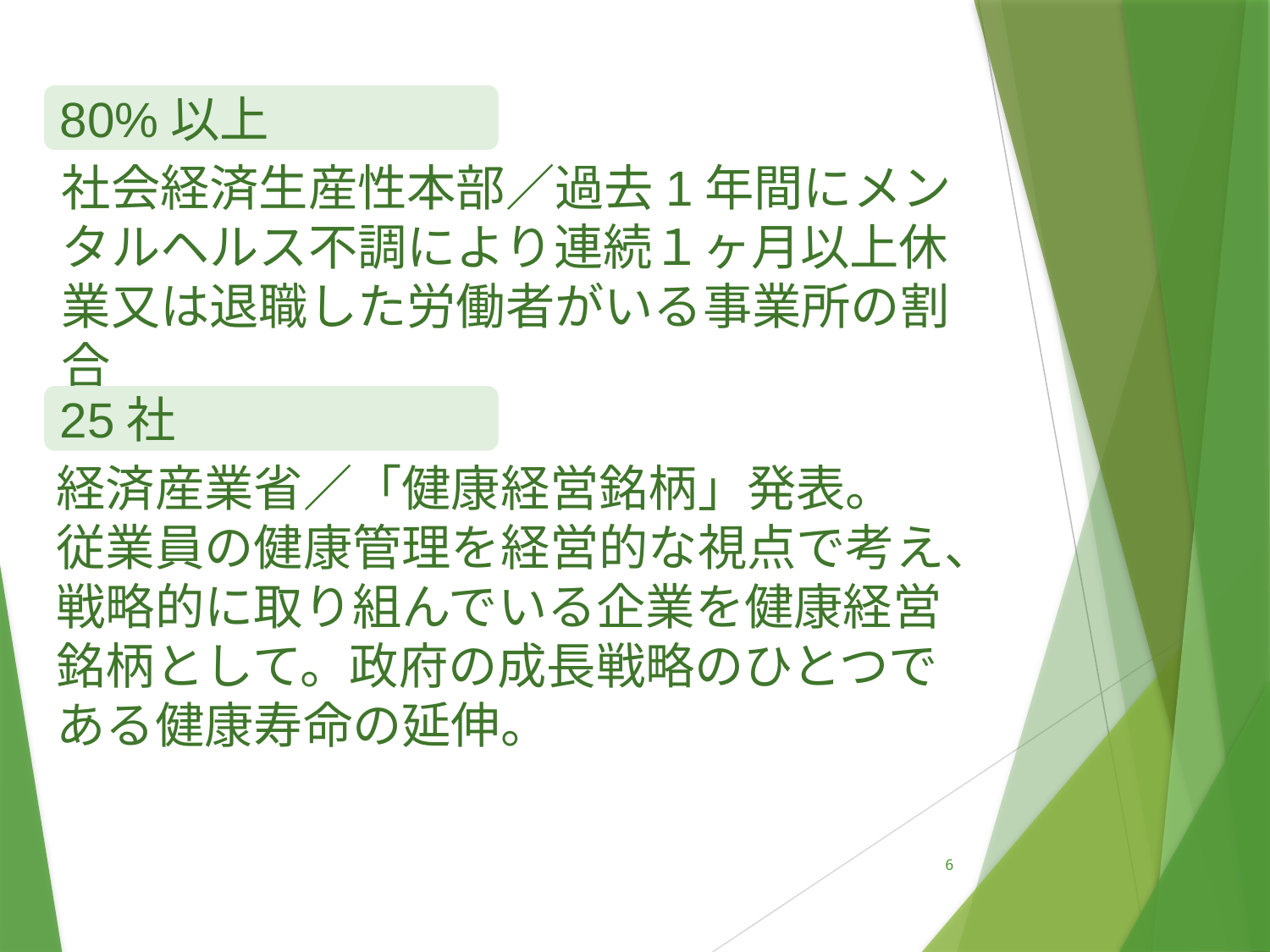

80%以上
社会経済生産性本部／過去1年間にメンタルヘルス不調により連続１ヶ月以上休業又は退職した労働者がいる事業所の割合
25社
経済産業省／「健康経営銘柄」発表。
従業員の健康管理を経営的な視点で考え、戦略的に取り組んでいる企業を健康経営銘柄として。政府の成長戦略のひとつである健康寿命の延伸。
6